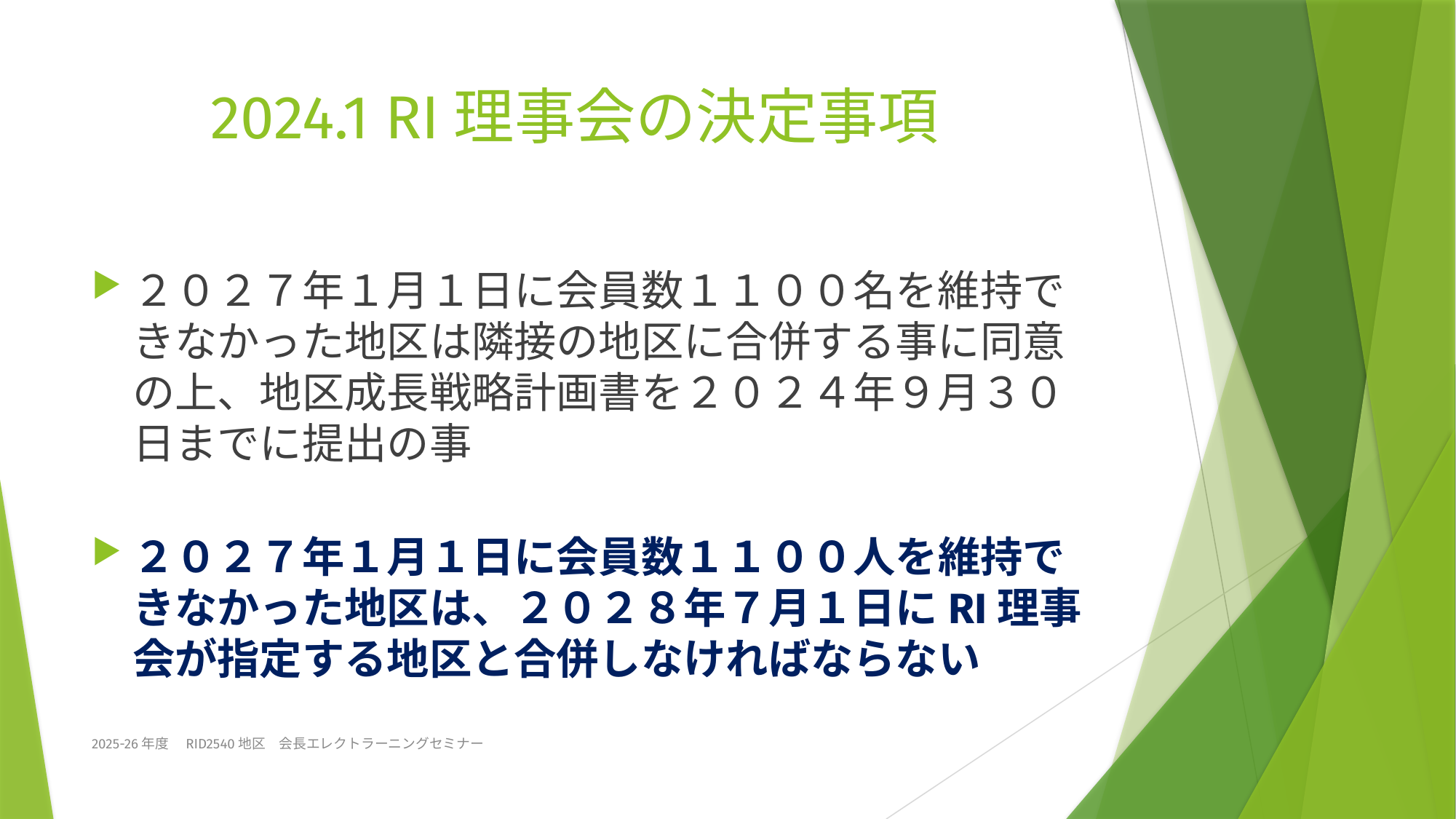

# 2024.1 RI理事会の決定事項
２０２７年１月１日に会員数１１００名を維持できなかった地区は隣接の地区に合併する事に同意の上、地区成長戦略計画書を２０２４年９月３０日までに提出の事

２０２７年１月１日に会員数１１００人を維持できなかった地区は、２０２８年７月１日にRI理事会が指定する地区と合併しなければならない

2025-26年度　RID2540地区　会長エレクトラーニングセミナー